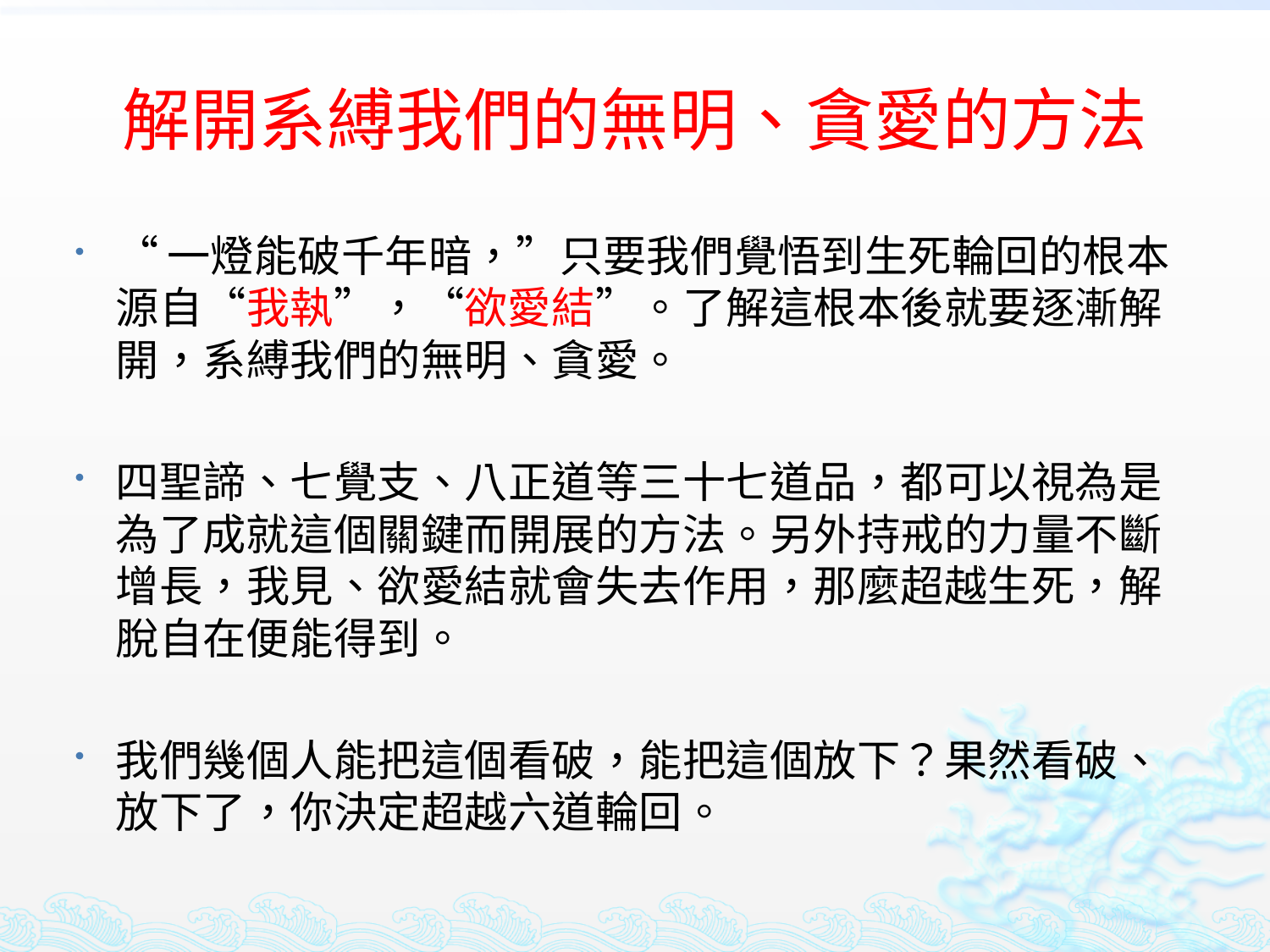

# 解開系縛我們的無明、貪愛的方法
“一燈能破千年暗，”只要我們覺悟到生死輪回的根本源自“我執”，“欲愛結”。了解這根本後就要逐漸解開，系縛我們的無明、貪愛。

四聖諦、七覺支、八正道等三十七道品，都可以視為是為了成就這個關鍵而開展的方法。另外持戒的力量不斷增長，我見、欲愛結就會失去作用，那麼超越生死，解脫自在便能得到。

我們幾個人能把這個看破，能把這個放下？果然看破、放下了，你決定超越六道輪回。